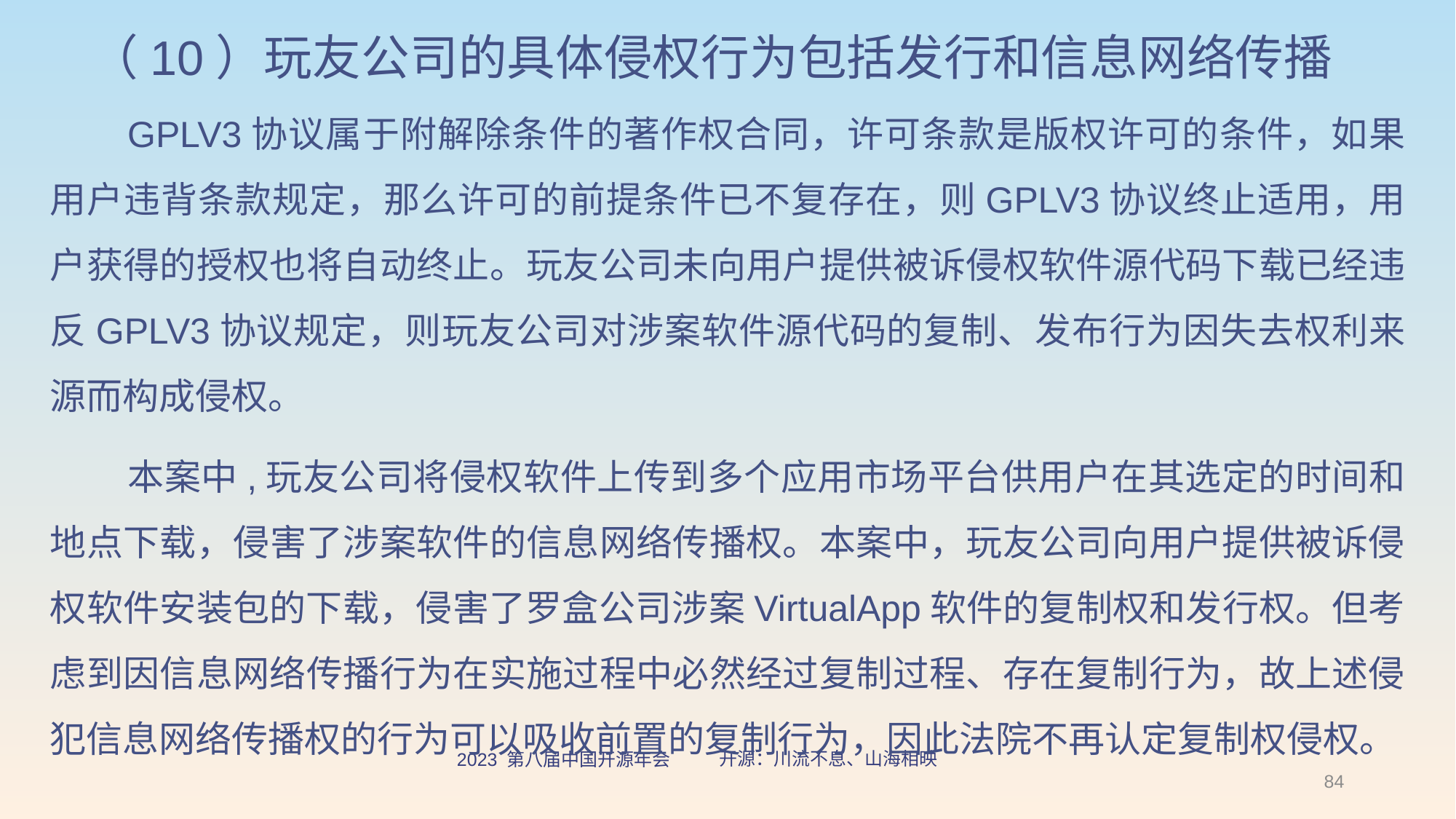

# （10）玩友公司的具体侵权行为包括发行和信息网络传播
       GPLV3协议属于附解除条件的著作权合同，许可条款是版权许可的条件，如果用户违背条款规定，那么许可的前提条件已不复存在，则GPLV3协议终止适用，用户获得的授权也将自动终止。玩友公司未向用户提供被诉侵权软件源代码下载已经违反GPLV3协议规定，则玩友公司对涉案软件源代码的复制、发布行为因失去权利来源而构成侵权。
        本案中,玩友公司将侵权软件上传到多个应用市场平台供用户在其选定的时间和地点下载，侵害了涉案软件的信息网络传播权。本案中，玩友公司向用户提供被诉侵权软件安装包的下载，侵害了罗盒公司涉案VirtualApp软件的复制权和发行权。但考虑到因信息网络传播行为在实施过程中必然经过复制过程、存在复制行为，故上述侵犯信息网络传播权的行为可以吸收前置的复制行为，因此法院不再认定复制权侵权。

84